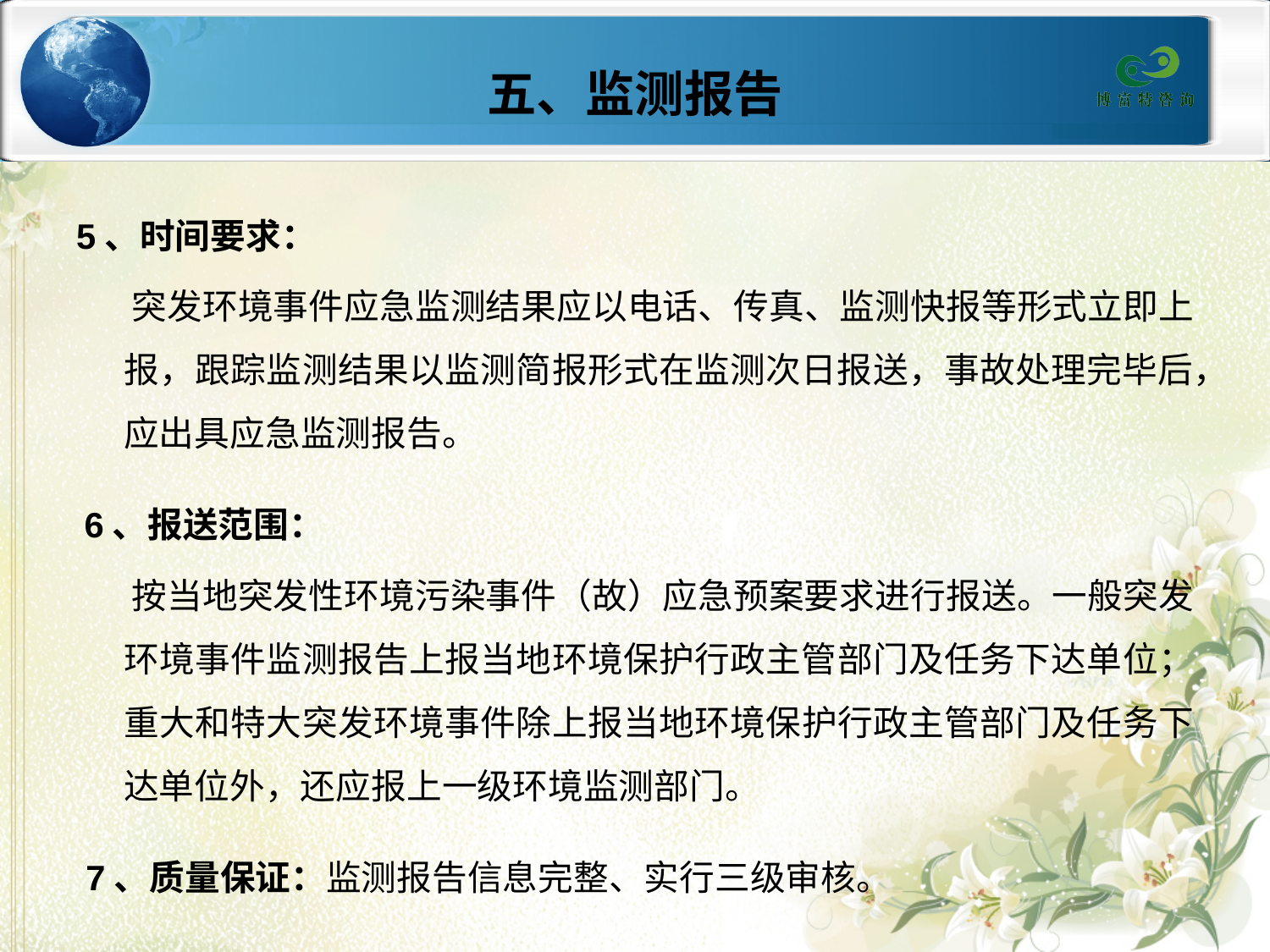

# 五、监测报告
5、时间要求：
      突发环境事件应急监测结果应以电话、传真、监测快报等形式立即上报，跟踪监测结果以监测简报形式在监测次日报送，事故处理完毕后，应出具应急监测报告。
 6、报送范围：
      按当地突发性环境污染事件（故）应急预案要求进行报送。一般突发环境事件监测报告上报当地环境保护行政主管部门及任务下达单位；重大和特大突发环境事件除上报当地环境保护行政主管部门及任务下达单位外，还应报上一级环境监测部门。
 7、质量保证：监测报告信息完整、实行三级审核。